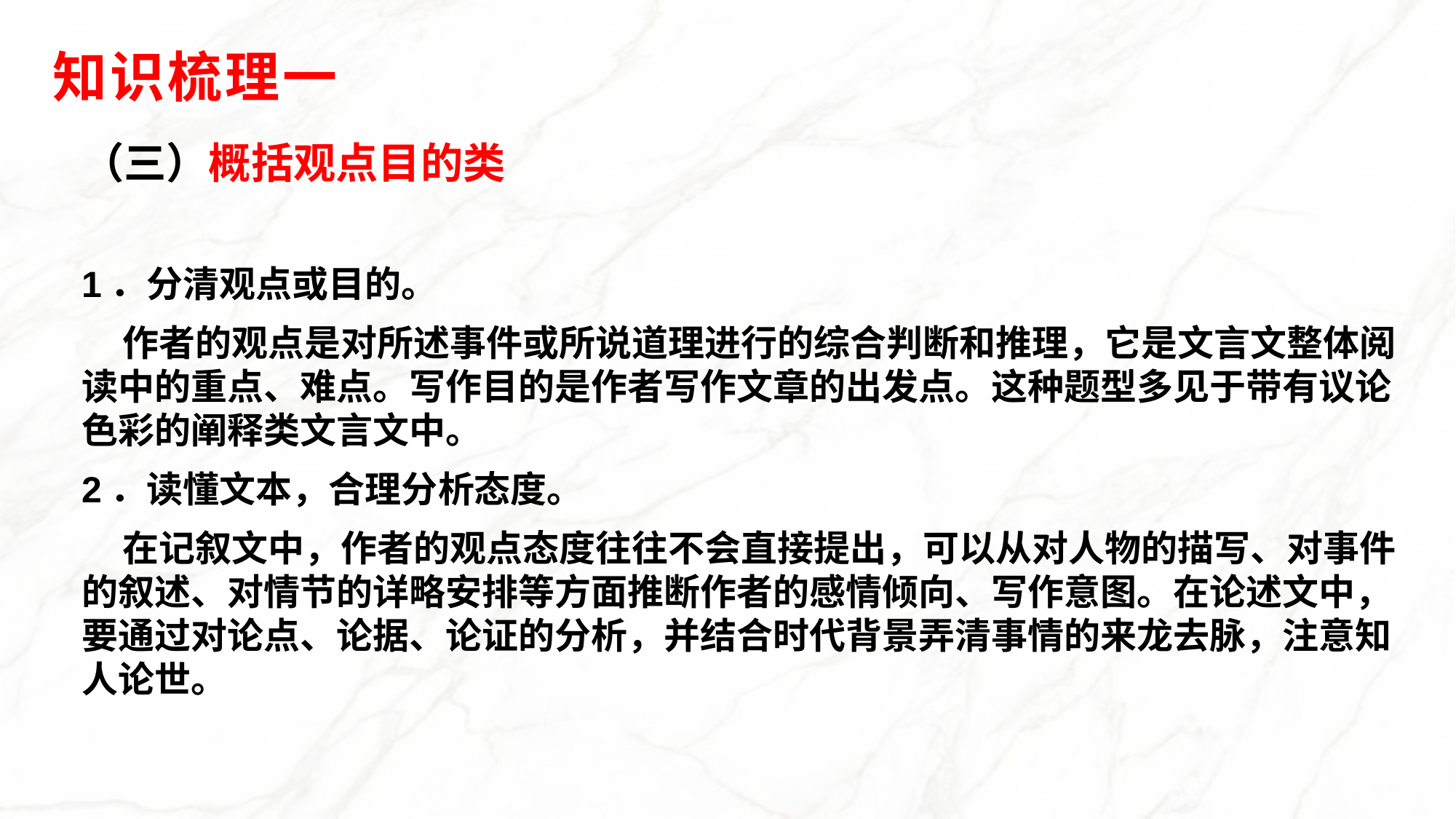

知识梳理一
（三）概括观点目的类

1．分清观点或目的。
    作者的观点是对所述事件或所说道理进行的综合判断和推理，它是文言文整体阅读中的重点、难点。写作目的是作者写作文章的出发点。这种题型多见于带有议论色彩的阐释类文言文中。
2．读懂文本，合理分析态度。
    在记叙文中，作者的观点态度往往不会直接提出，可以从对人物的描写、对事件的叙述、对情节的详略安排等方面推断作者的感情倾向、写作意图。在论述文中，要通过对论点、论据、论证的分析，并结合时代背景弄清事情的来龙去脉，注意知人论世。